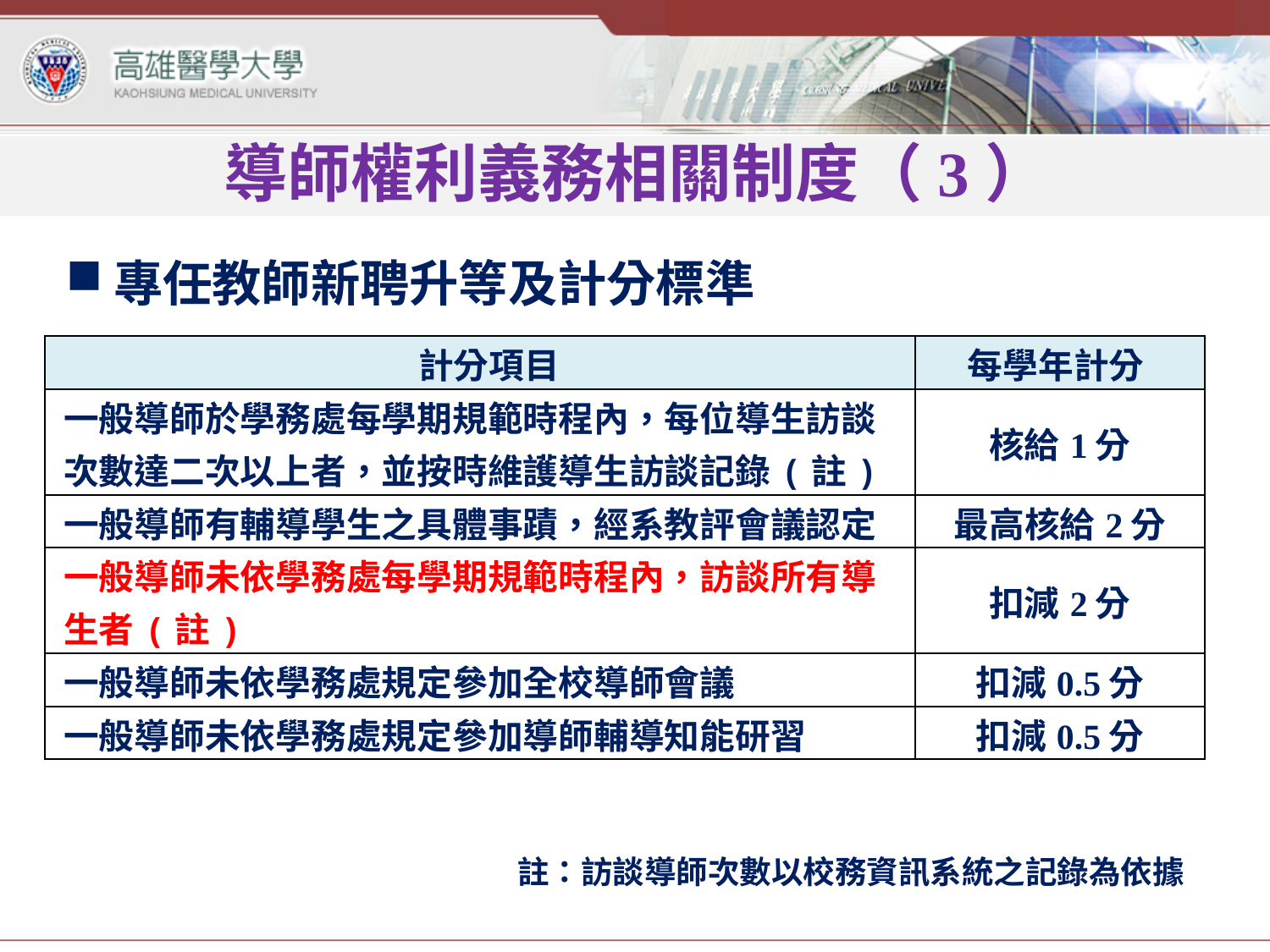

# 導師權利義務相關制度（3）
專任教師新聘升等及計分標準
| 計分項目 | 每學年計分 |
| --- | --- |
| 一般導師於學務處每學期規範時程內，每位導生訪談次數達二次以上者，並按時維護導生訪談記錄(註) | 核給1分 |
| 一般導師有輔導學生之具體事蹟，經系教評會議認定 | 最高核給2分 |
| 一般導師未依學務處每學期規範時程內，訪談所有導生者(註) | 扣減2分 |
| 一般導師未依學務處規定參加全校導師會議 | 扣減0.5分 |
| 一般導師未依學務處規定參加導師輔導知能研習 | 扣減0.5分 |
註：訪談導師次數以校務資訊系統之記錄為依據